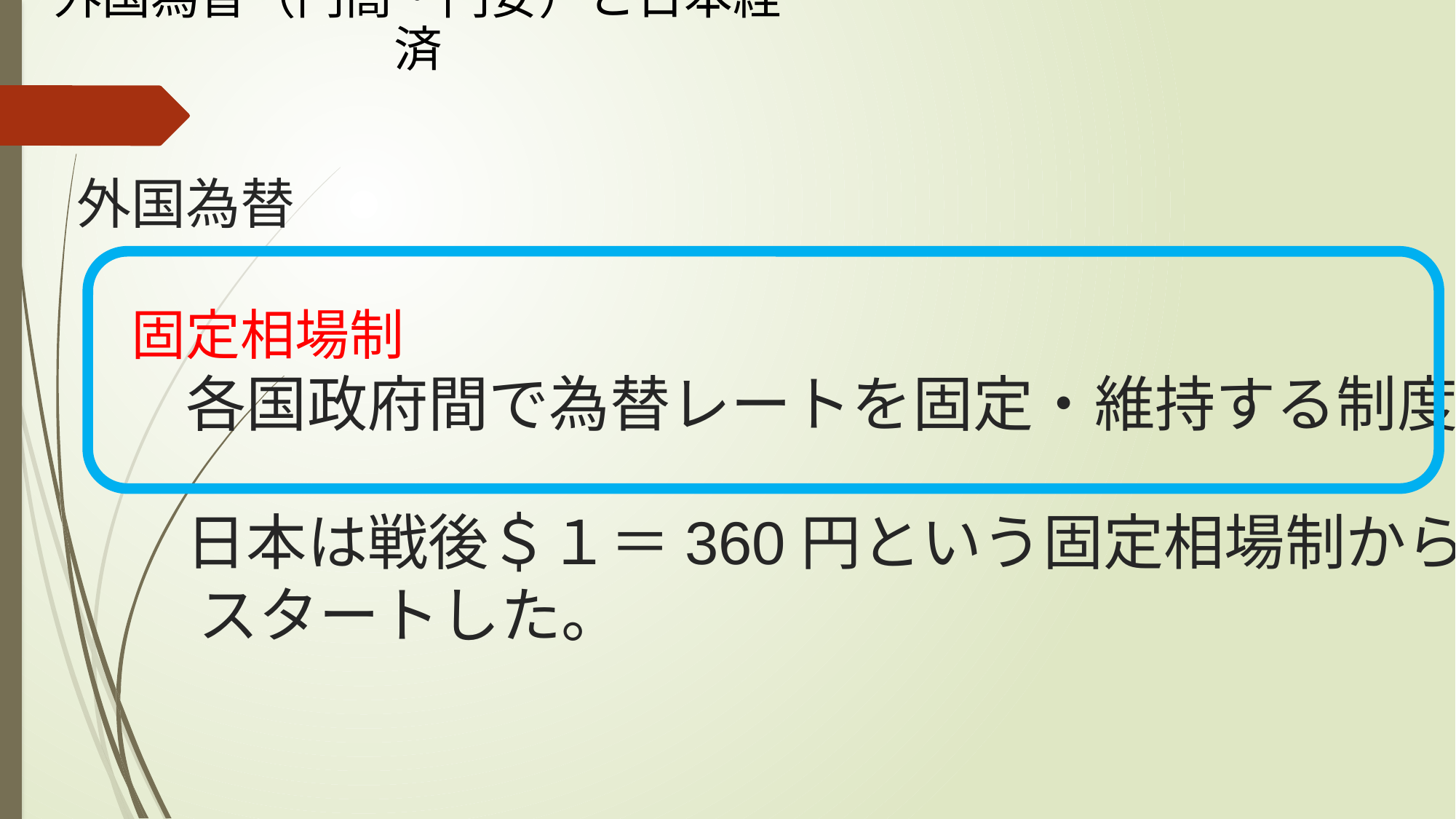

外国為替（円高・円安）と日本経済
# 外国為替 　固定相場制 　　各国政府間で為替レートを固定・維持する制度 　　日本は戦後＄１＝360円という固定相場制から 　　スタートした。